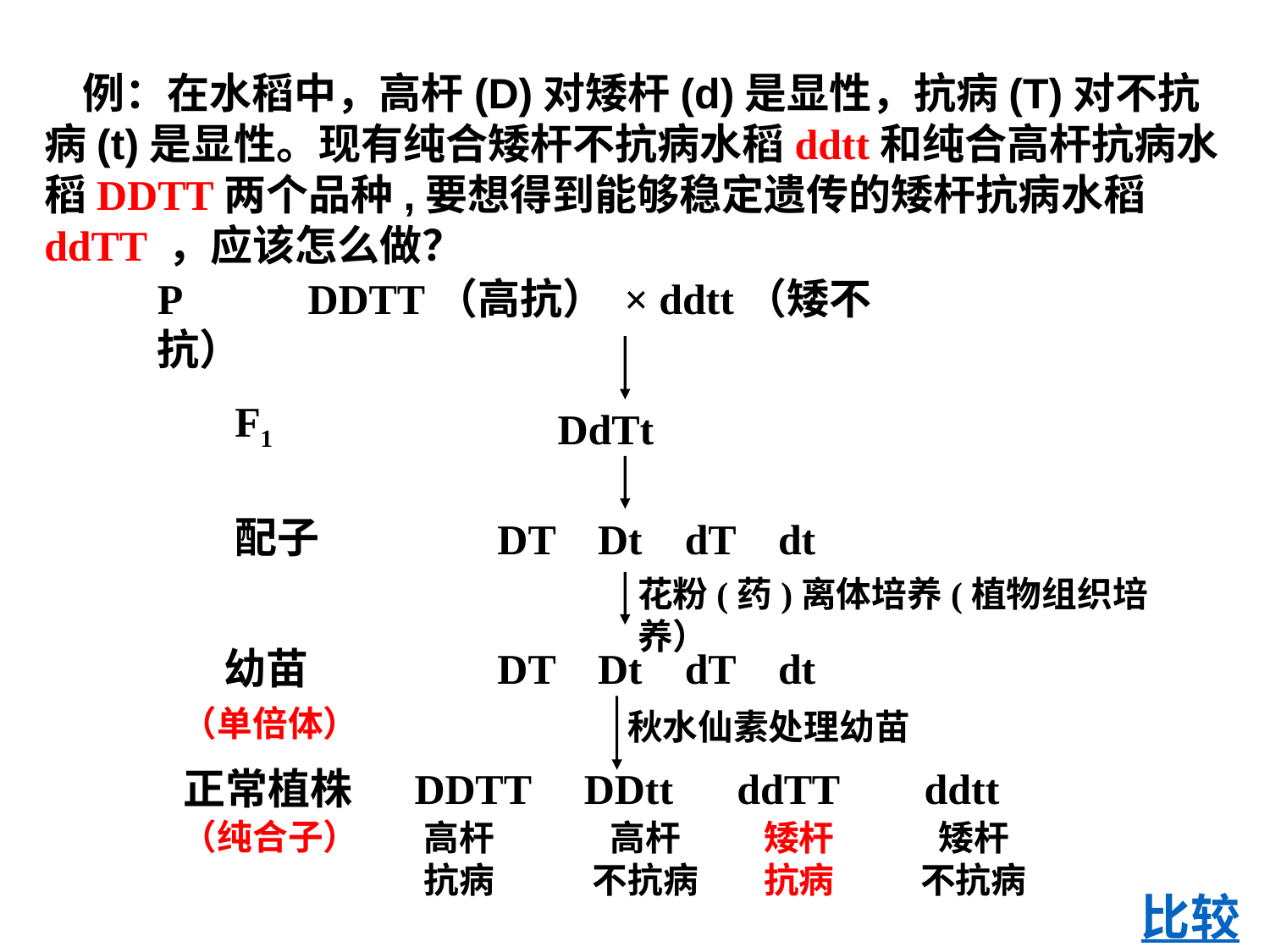

例：在水稻中，高杆(D)对矮杆(d)是显性，抗病(T)对不抗病(t)是显性。现有纯合矮杆不抗病水稻ddtt和纯合高杆抗病水稻DDTT两个品种,要想得到能够稳定遗传的矮杆抗病水稻ddTT ，应该怎么做？
P            DDTT（高抗） × ddtt（矮不抗）

F1
DdTt

配子
DT    Dt    dT    dt
花粉(药)离体培养(植物组织培养）

幼苗
DT    Dt    dT    dt
（单倍体）

秋水仙素处理幼苗
正常植株
DDTT     DDtt      ddTT        ddtt
（纯合子）
高杆
抗病
高杆
不抗病
矮杆
抗病
矮杆
不抗病
比较